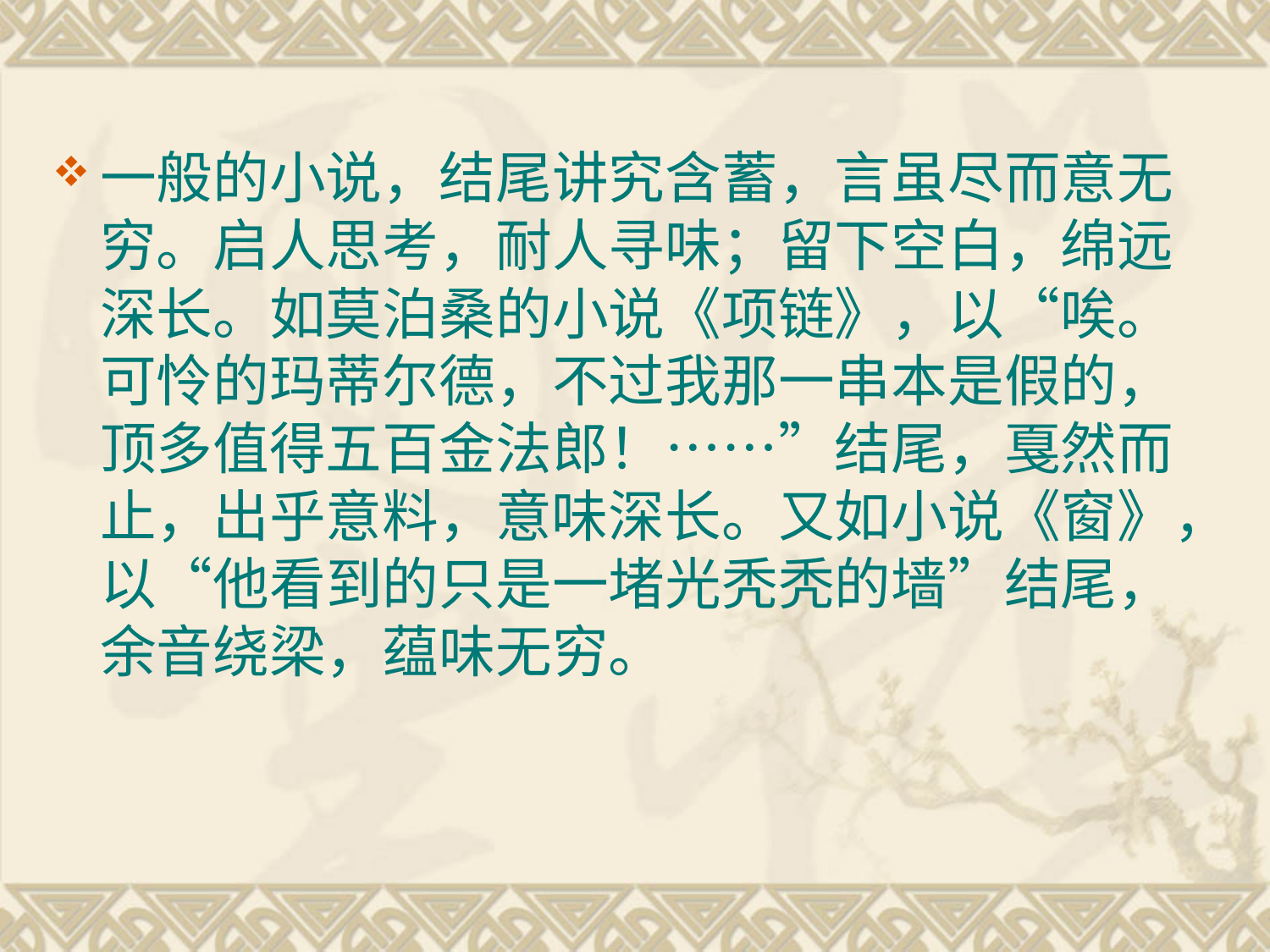

一般的小说，结尾讲究含蓄，言虽尽而意无穷。启人思考，耐人寻味；留下空白，绵远深长。如莫泊桑的小说《项链》，以“唉。可怜的玛蒂尔德，不过我那一串本是假的，顶多值得五百金法郎！……”结尾，戛然而止，出乎意料，意味深长。又如小说《窗》，以“他看到的只是一堵光秃秃的墙”结尾，余音绕梁，蕴味无穷。